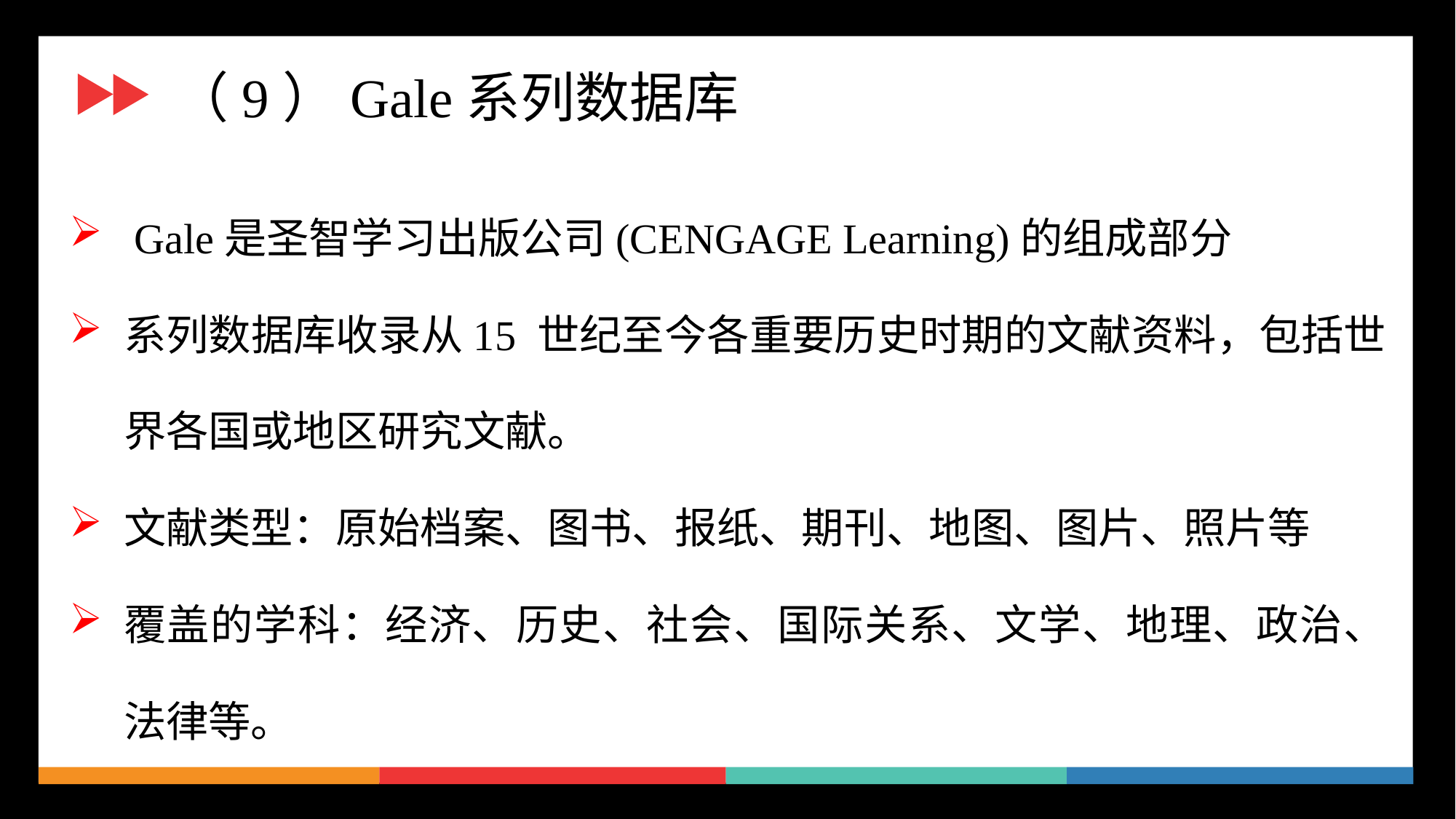

（9）Gale系列数据库

 Gale是圣智学习出版公司(CENGAGE Learning)的组成部分
系列数据库收录从15 世纪至今各重要历史时期的文献资料，包括世界各国或地区研究文献。
文献类型：原始档案、图书、报纸、期刊、地图、图片、照片等
覆盖的学科：经济、历史、社会、国际关系、文学、地理、政治、法律等。